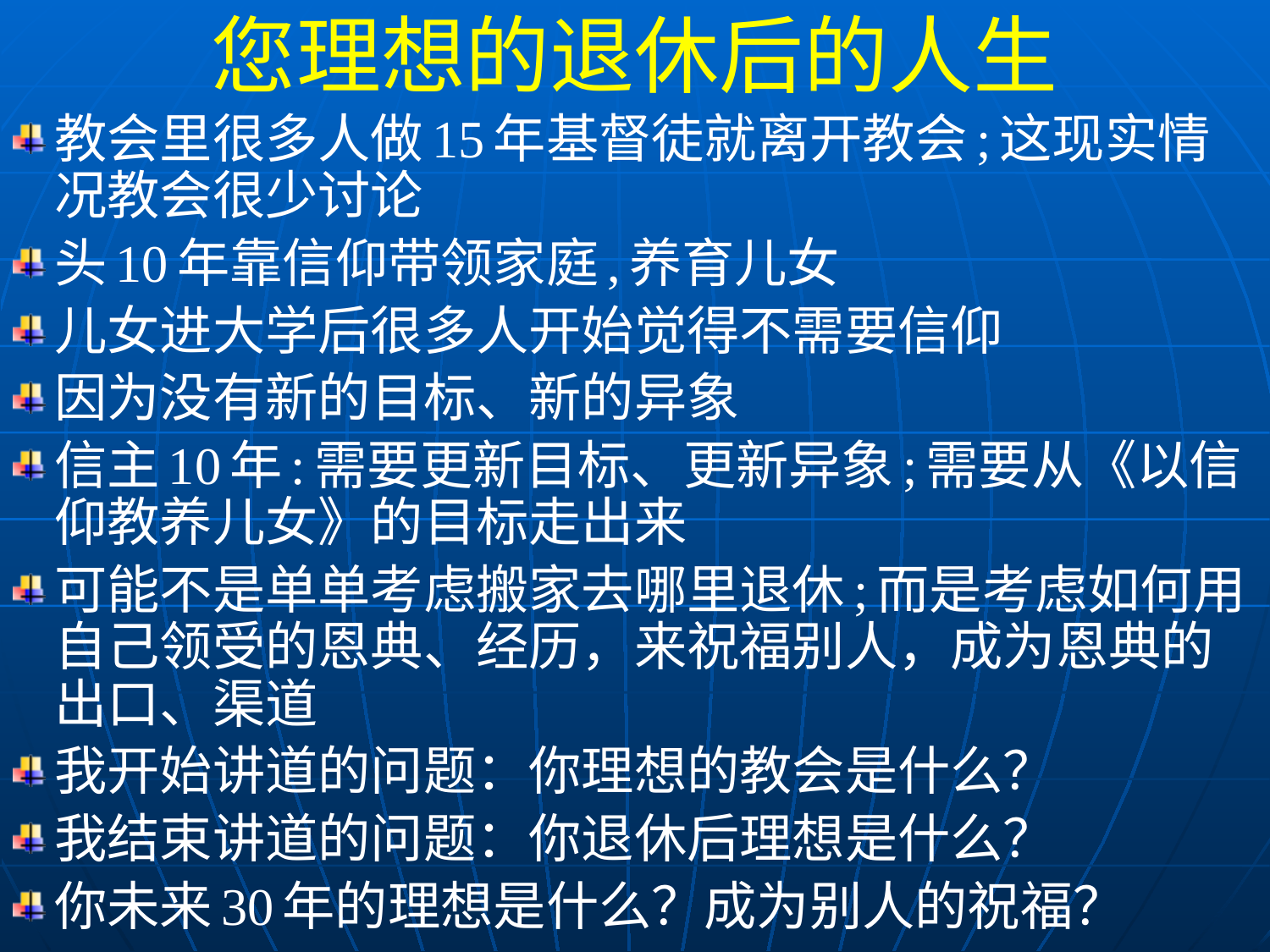

您理想的退休后的人生
教会里很多人做15年基督徒就离开教会;这现实情况教会很少讨论
头10年靠信仰带领家庭,养育儿女
儿女进大学后很多人开始觉得不需要信仰
因为没有新的目标、新的异象
信主10年:需要更新目标、更新异象;需要从《以信仰教养儿女》的目标走出来
可能不是单单考虑搬家去哪里退休;而是考虑如何用自己领受的恩典、经历，来祝福别人，成为恩典的出口、渠道
我开始讲道的问题：你理想的教会是什么？
我结束讲道的问题：你退休后理想是什么？
你未来30年的理想是什么？成为别人的祝福？